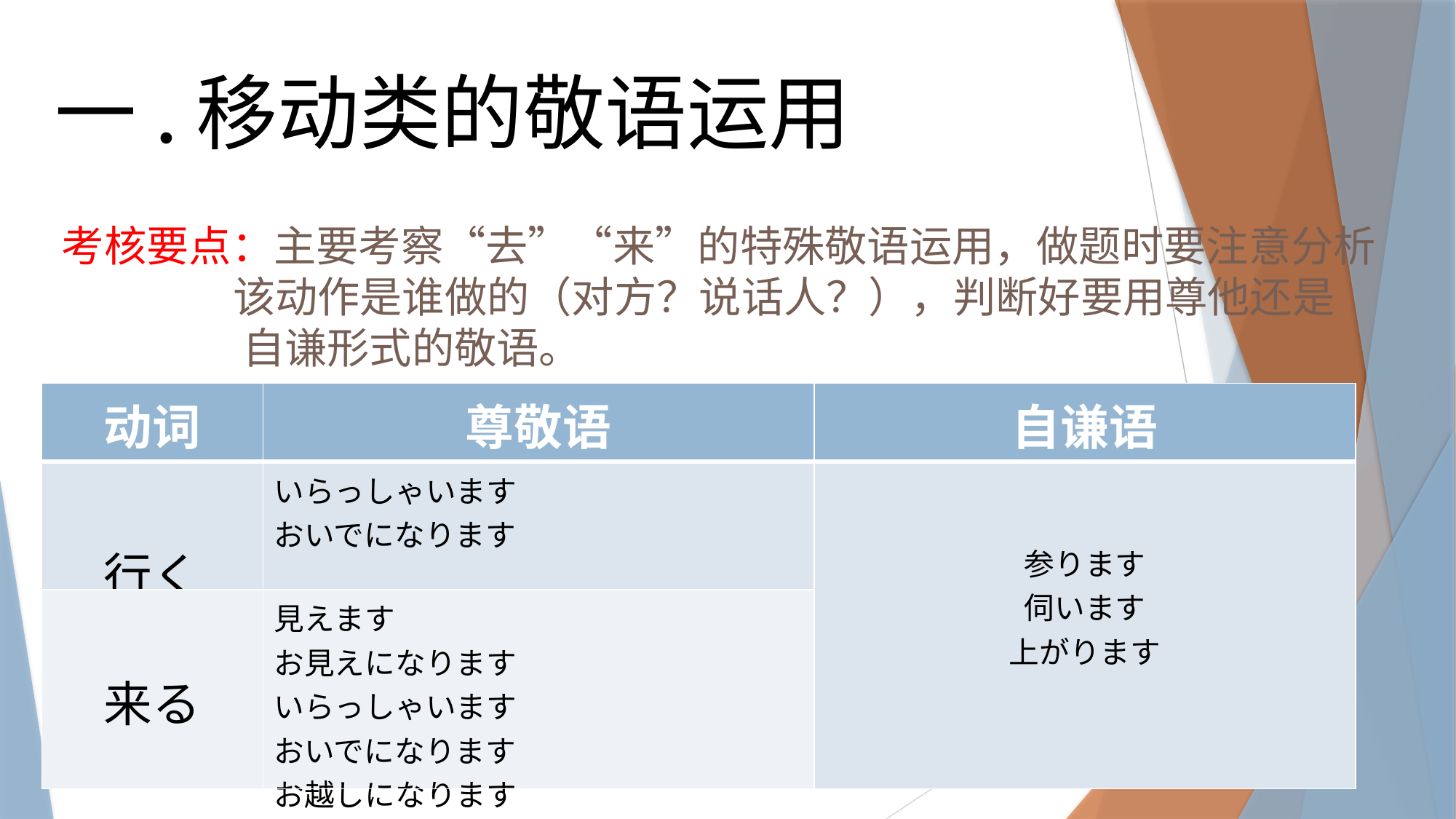

一.移动类的敬语运用
考核要点：主要考察“去”“来”的特殊敬语运用，做题时要注意分析
                 该动作是谁做的（对方？说话人？），判断好要用尊他还是
                  自谦形式的敬语。
| 动词 | 尊敬语 | 自谦语 |
| --- | --- | --- |
| 行く | いらっしゃいます おいでになります | 参ります 伺います 上がります |
| 来る | 見えます お見えになります いらっしゃいます おいでになります お越しになります | 参ります 伺います 上がります |